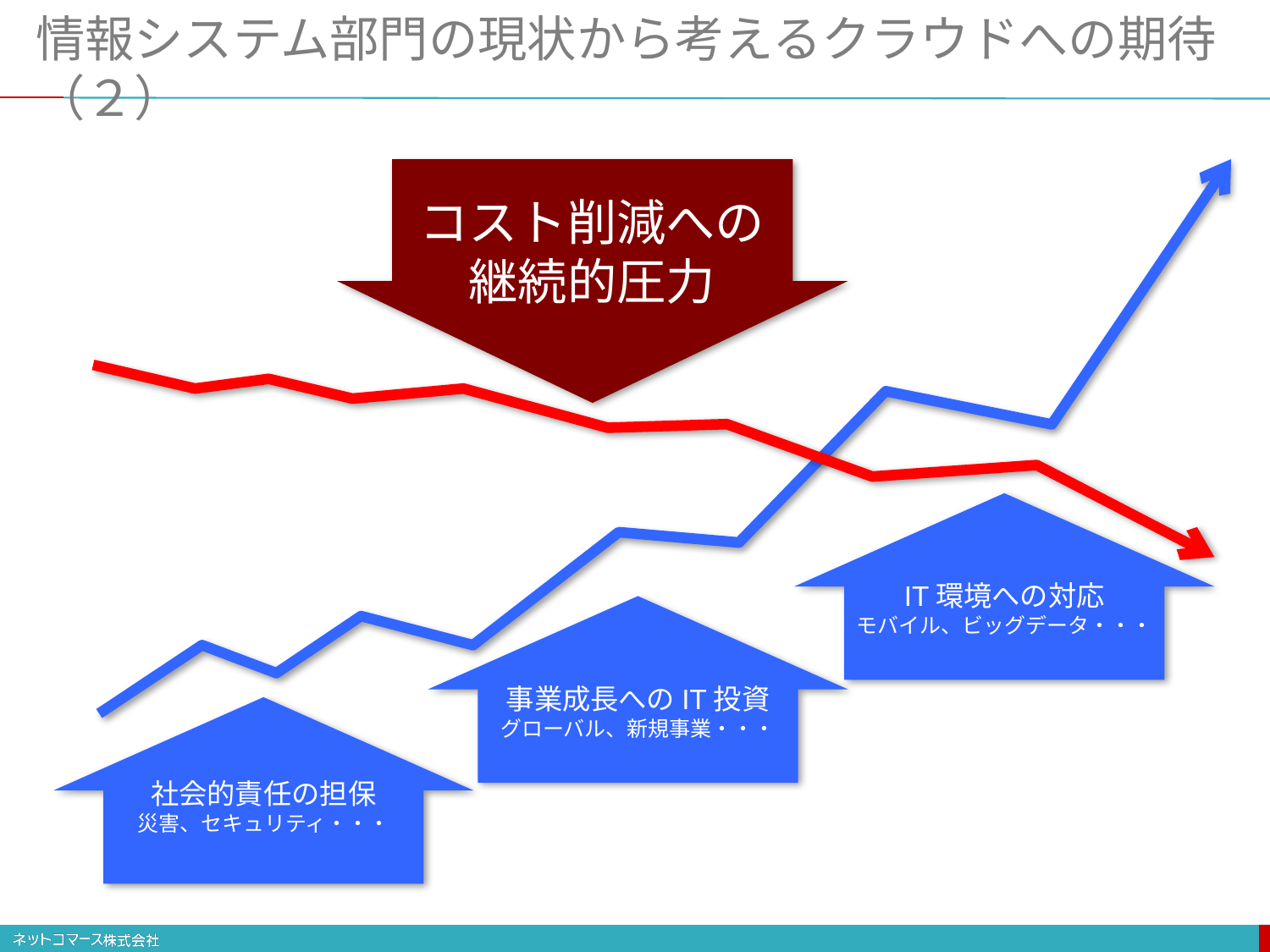

# 情報システム部門の現状から考えるクラウドへの期待（２）

IT環境への対応
モバイル、ビッグデータ・・・

事業成長へのIT投資
グローバル、新規事業・・・

社会的責任の担保
災害、セキュリティ・・・

コスト削減への
継続的圧力